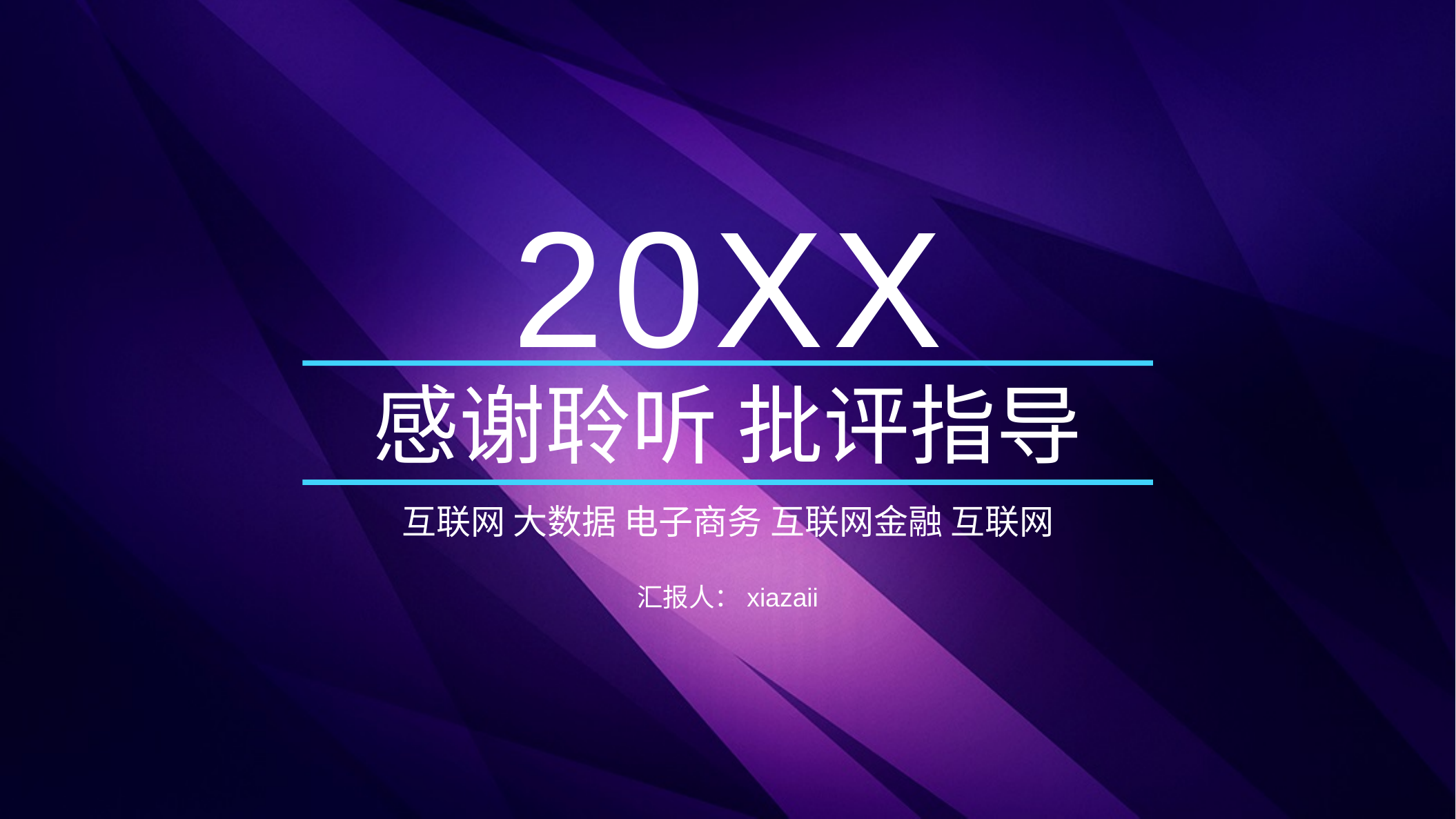

20XX

感谢聆听 批评指导

互联网 大数据 电子商务 互联网金融 互联网
汇报人：xiazaii